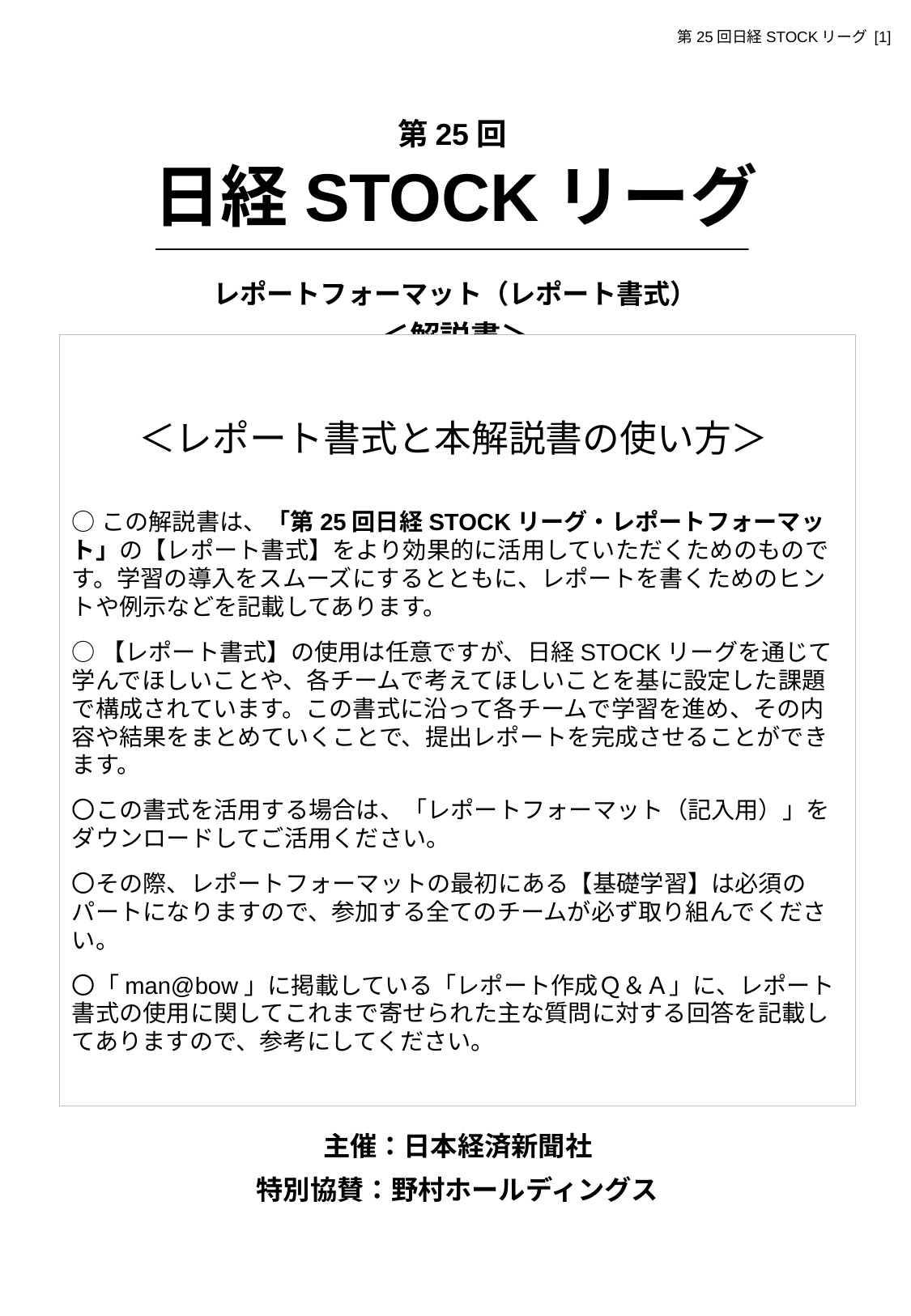

第25回
日経STOCKリーグ
レポートフォーマット（レポート書式）
＜解説書＞

＜レポート書式と本解説書の使い方＞
○この解説書は、「第25回日経STOCKリーグ・レポートフォーマット」の【レポート書式】をより効果的に活用していただくためのものです。学習の導入をスムーズにするとともに、レポートを書くためのヒントや例示などを記載してあります。
○【レポート書式】の使用は任意ですが、日経STOCKリーグを通じて学んでほしいことや、各チームで考えてほしいことを基に設定した課題で構成されています。この書式に沿って各チームで学習を進め、その内容や結果をまとめていくことで、提出レポートを完成させることができます。
〇この書式を活用する場合は、「レポートフォーマット（記入用）」をダウンロードしてご活用ください。
〇その際、レポートフォーマットの最初にある【基礎学習】は必須のパートになりますので、参加する全てのチームが必ず取り組んでください。
〇「man@bow」に掲載している「レポート作成Ｑ＆Ａ」に、レポート書式の使用に関してこれまで寄せられた主な質問に対する回答を記載してありますので、参考にしてください。

主催：日本経済新聞社
特別協賛：野村ホールディングス